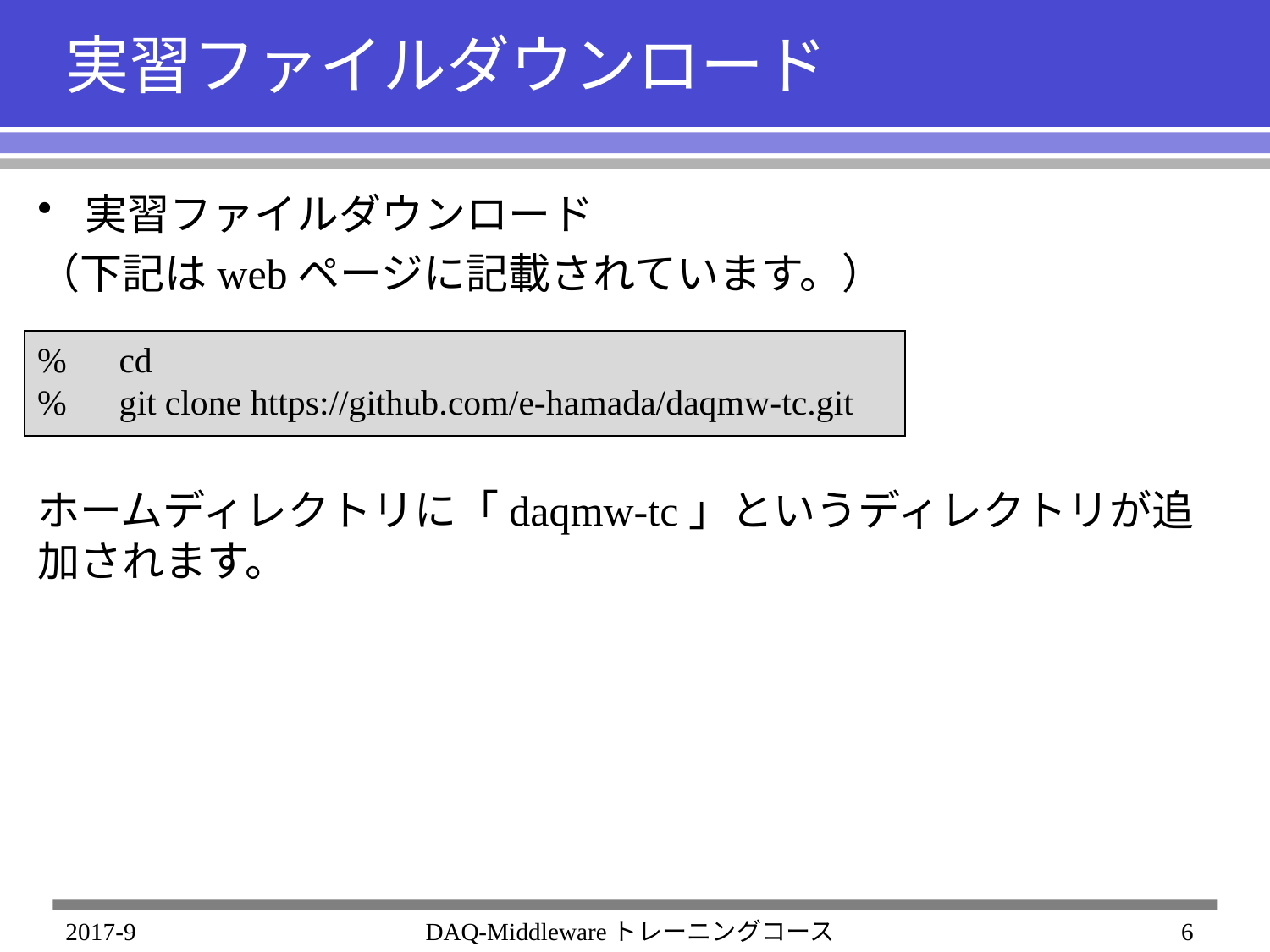

# 実習ファイルダウンロード
実習ファイルダウンロード
（下記はwebページに記載されています。）

ホームディレクトリに「daqmw-tc」というディレクトリが追加されます。

%　cd
%　git clone https://github.com/e-hamada/daqmw-tc.git
2017-9
DAQ-Middlewareトレーニングコース
6